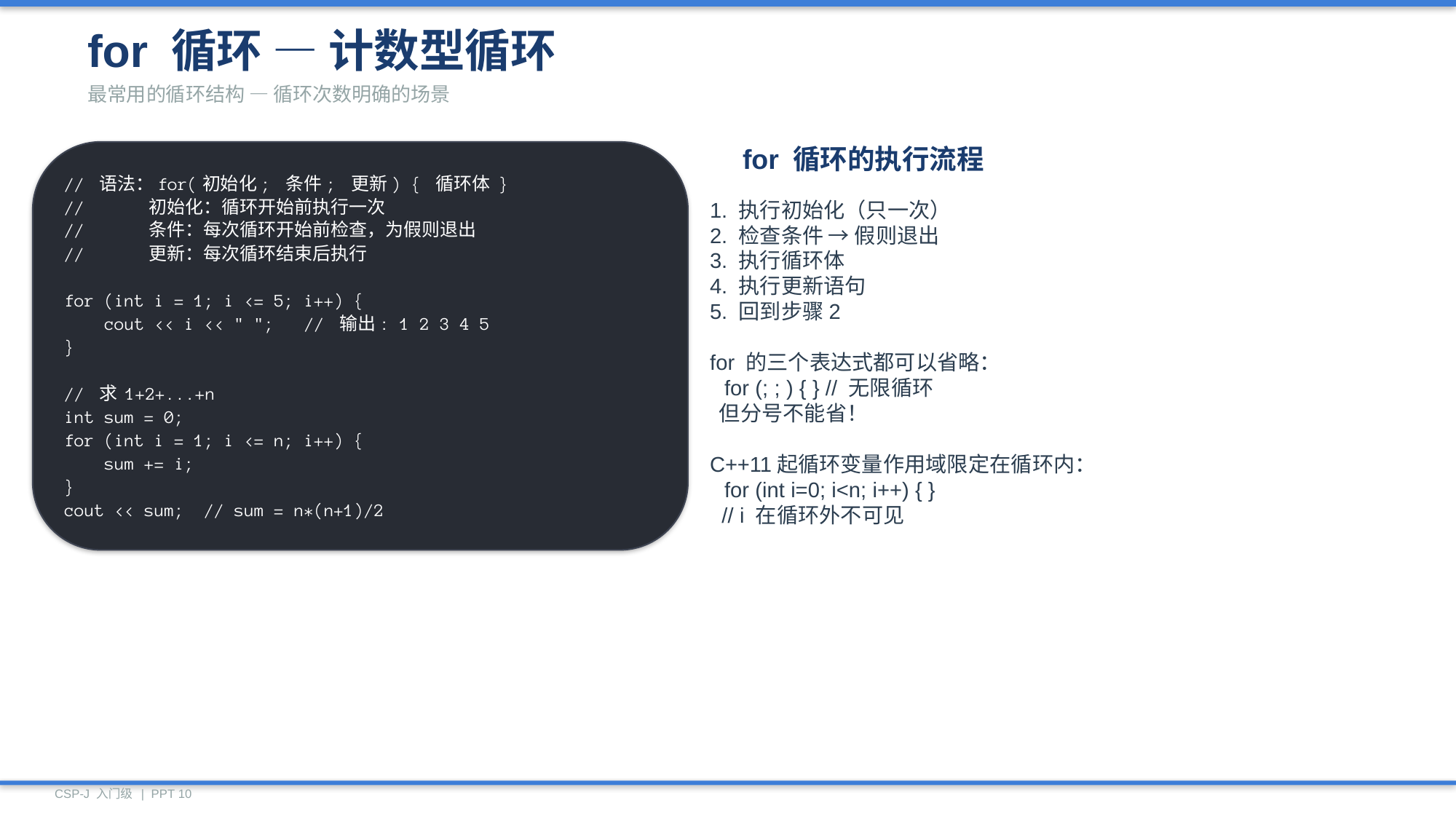

for 循环 — 计数型循环
最常用的循环结构 — 循环次数明确的场景
// 语法：for(初始化; 条件; 更新) { 循环体 }
//      初始化：循环开始前执行一次
//      条件：每次循环开始前检查，为假则退出
//      更新：每次循环结束后执行

for (int i = 1; i <= 5; i++) {
    cout << i << " ";   // 输出: 1 2 3 4 5
}

// 求 1+2+...+n
int sum = 0;
for (int i = 1; i <= n; i++) {
    sum += i;
}
cout << sum;  // sum = n*(n+1)/2
for 循环的执行流程
1. 执行初始化（只一次）
2. 检查条件 → 假则退出
3. 执行循环体
4. 执行更新语句
5. 回到步骤2
for 的三个表达式都可以省略：
  for (; ; ) { } // 无限循环
  但分号不能省！
C++11起循环变量作用域限定在循环内：
  for (int i=0; i<n; i++) { }
  // i 在循环外不可见

CSP-J 入门级  |  PPT 10